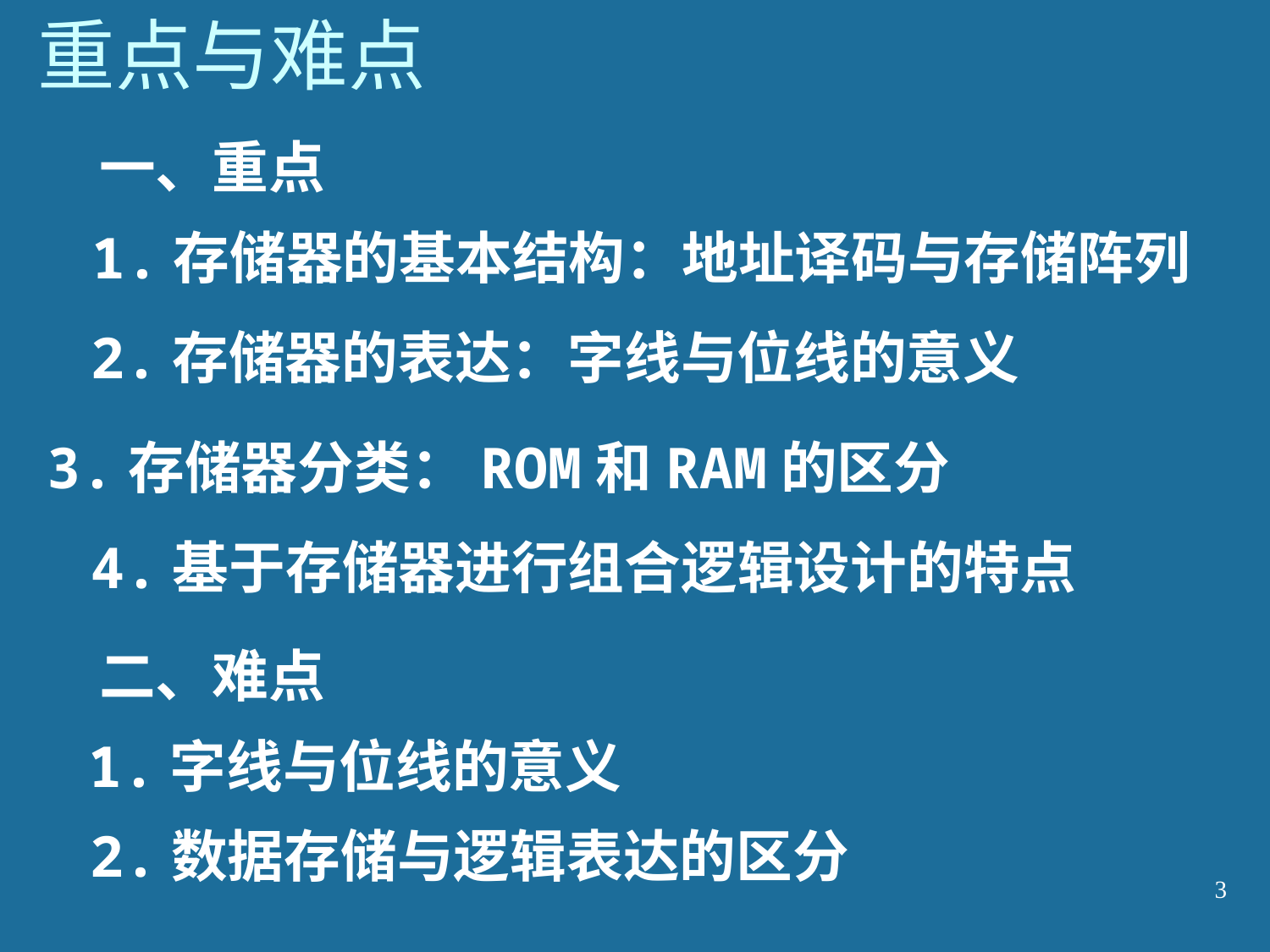

# 重点与难点
一、重点
1.存储器的基本结构：地址译码与存储阵列
2.存储器的表达：字线与位线的意义
3.存储器分类：ROM和RAM的区分
4.基于存储器进行组合逻辑设计的特点
二、难点
1.字线与位线的意义
2.数据存储与逻辑表达的区分
3